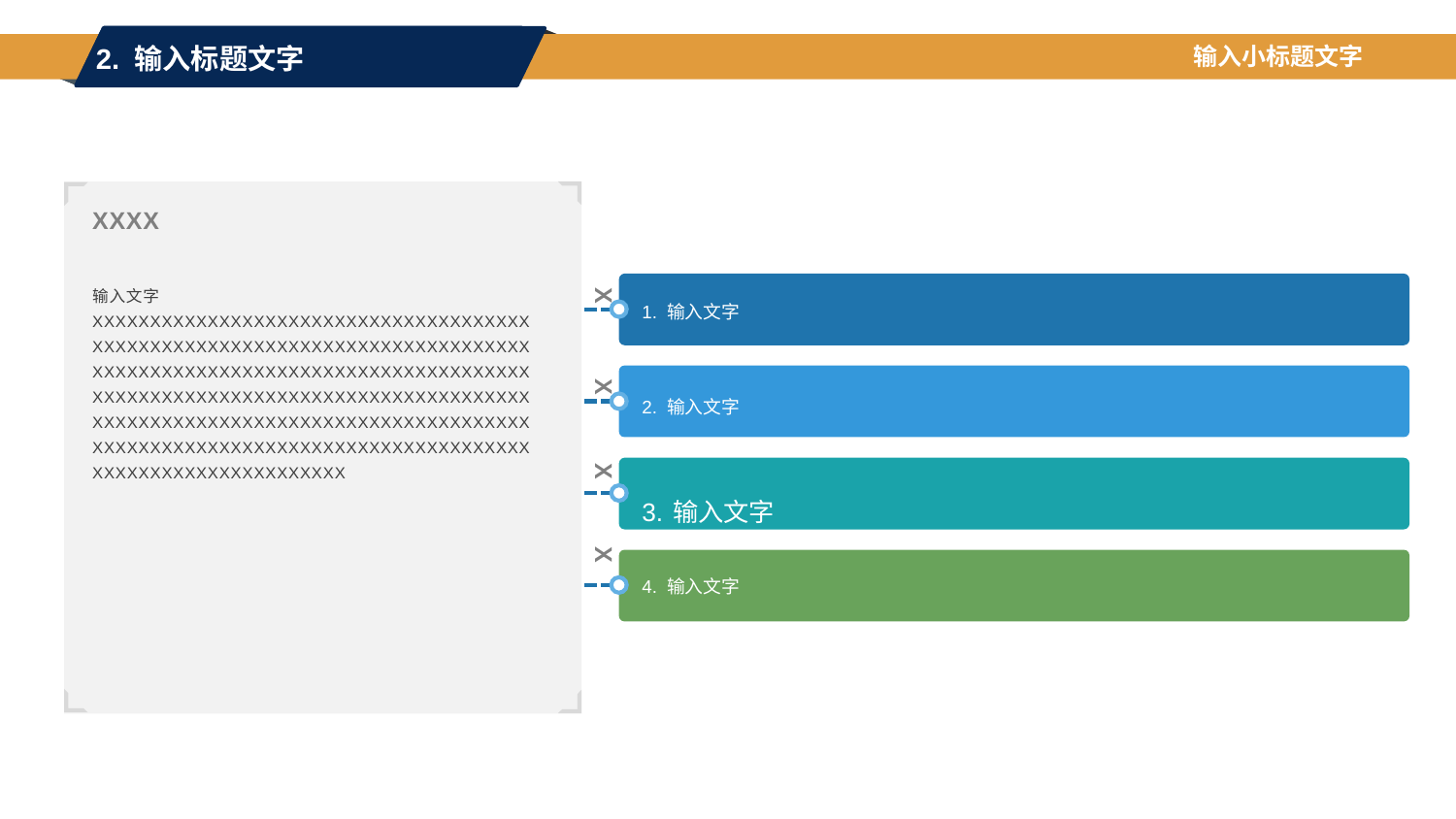

3.文化建设工作考核结果及分析
输入小标题文字

2. 输入标题文字

XXXX
输入文字XXXXXXXXXXXXXXXXXXXXXXXXXXXXXXXXXXXXXXXXXXXXXXXXXXXXXXXXXXXXXXXXXXXXXXXXXXXXXXXXXXXXXXXXXXXXXXXXXXXXXXXXXXXXXXXXXXXXXXXXXXXXXXXXXXXXXXXXXXXXXXXXXXXXXXXXXXXXXXXXXXXXXXXXXXXXXXXXXXXXXXXXXXXXXXXXXXXXXXXXXXXXXXXXXXXXXXXXXXXXXXXXXXXXXXXXXXXXXXXXXXXXXXXXXX
X           X          X          X
1. 输入文字

2. 输入文字

3. 输入文字

4. 输入文字